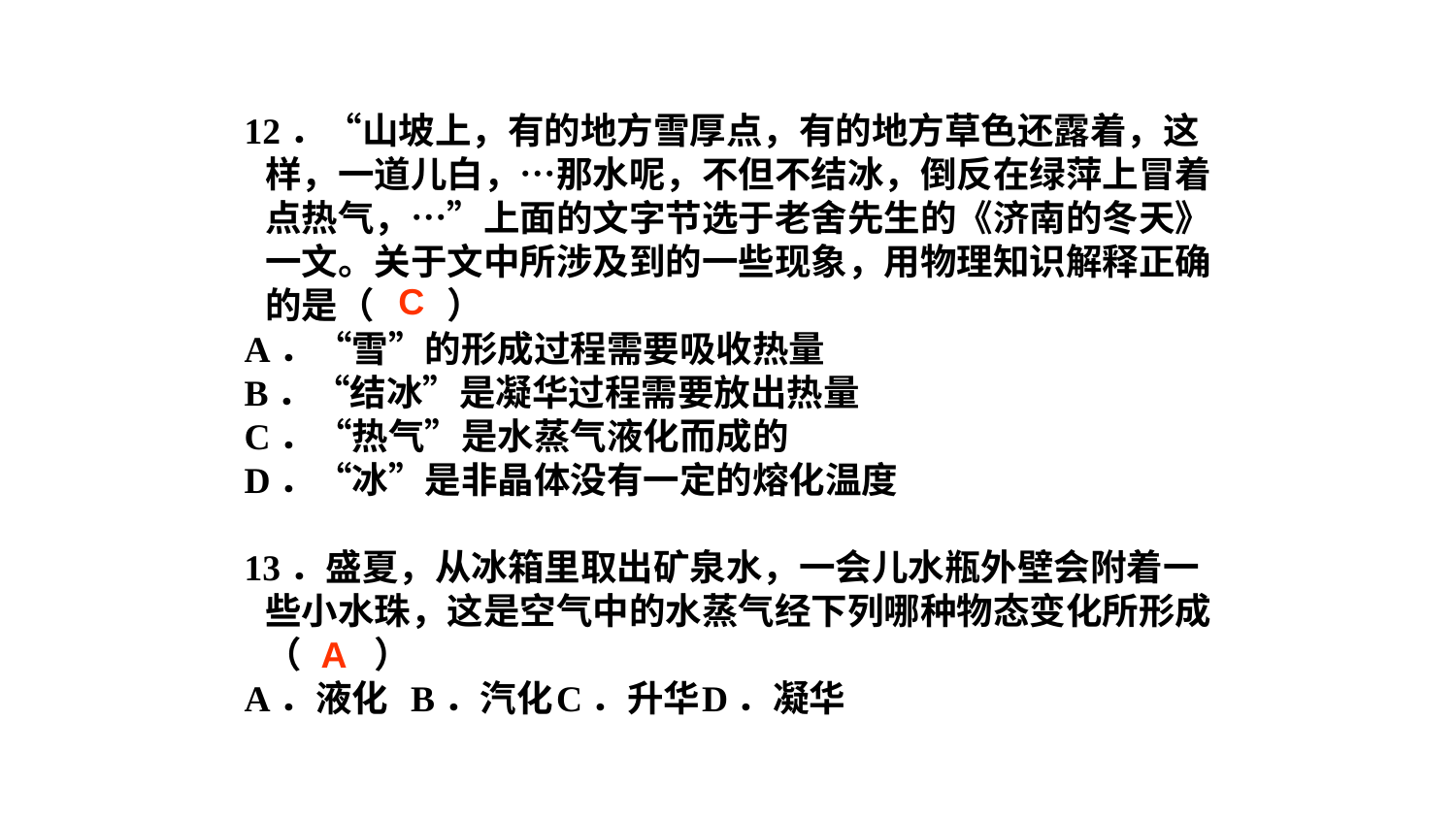

12．“山坡上，有的地方雪厚点，有的地方草色还露着，这样，一道儿白，…那水呢，不但不结冰，倒反在绿萍上冒着点热气，…”上面的文字节选于老舍先生的《济南的冬天》一文。关于文中所涉及到的一些现象，用物理知识解释正确的是（　　）
A．“雪”的形成过程需要吸收热量
B．“结冰”是凝华过程需要放出热量
C．“热气”是水蒸气液化而成的
D．“冰”是非晶体没有一定的熔化温度

13．盛夏，从冰箱里取出矿泉水，一会儿水瓶外壁会附着一些小水珠，这是空气中的水蒸气经下列哪种物态变化所形成（　　）
A．液化	B．汽化	C．升华	D．凝华
C
A